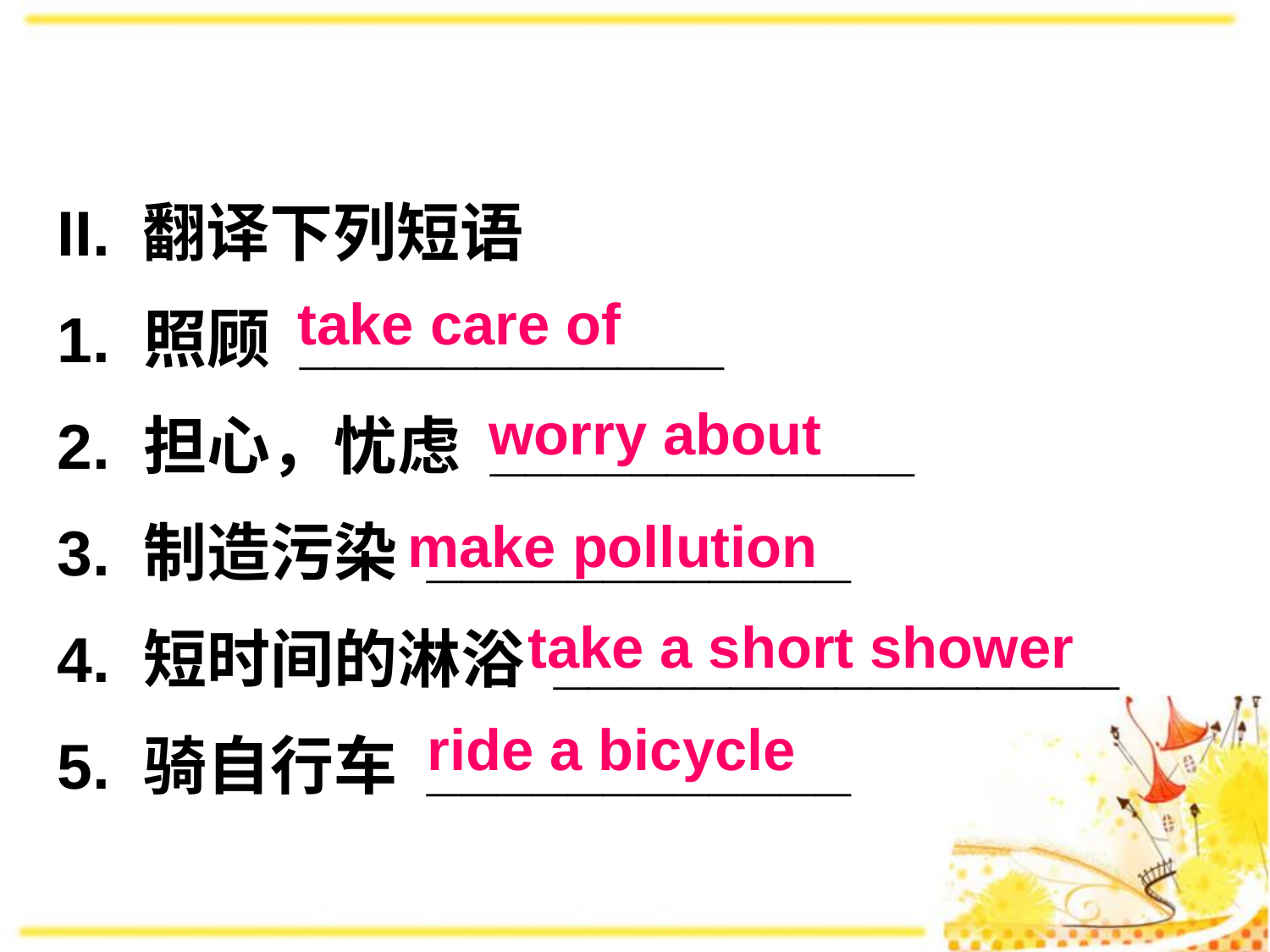

II. 翻译下列短语
1. 照顾 ____________
2. 担心，忧虑 ____________
3. 制造污染 ____________
4. 短时间的淋浴 ________________
5. 骑自行车 ____________
take care of
worry about
make pollution
take a short shower
ride a bicycle